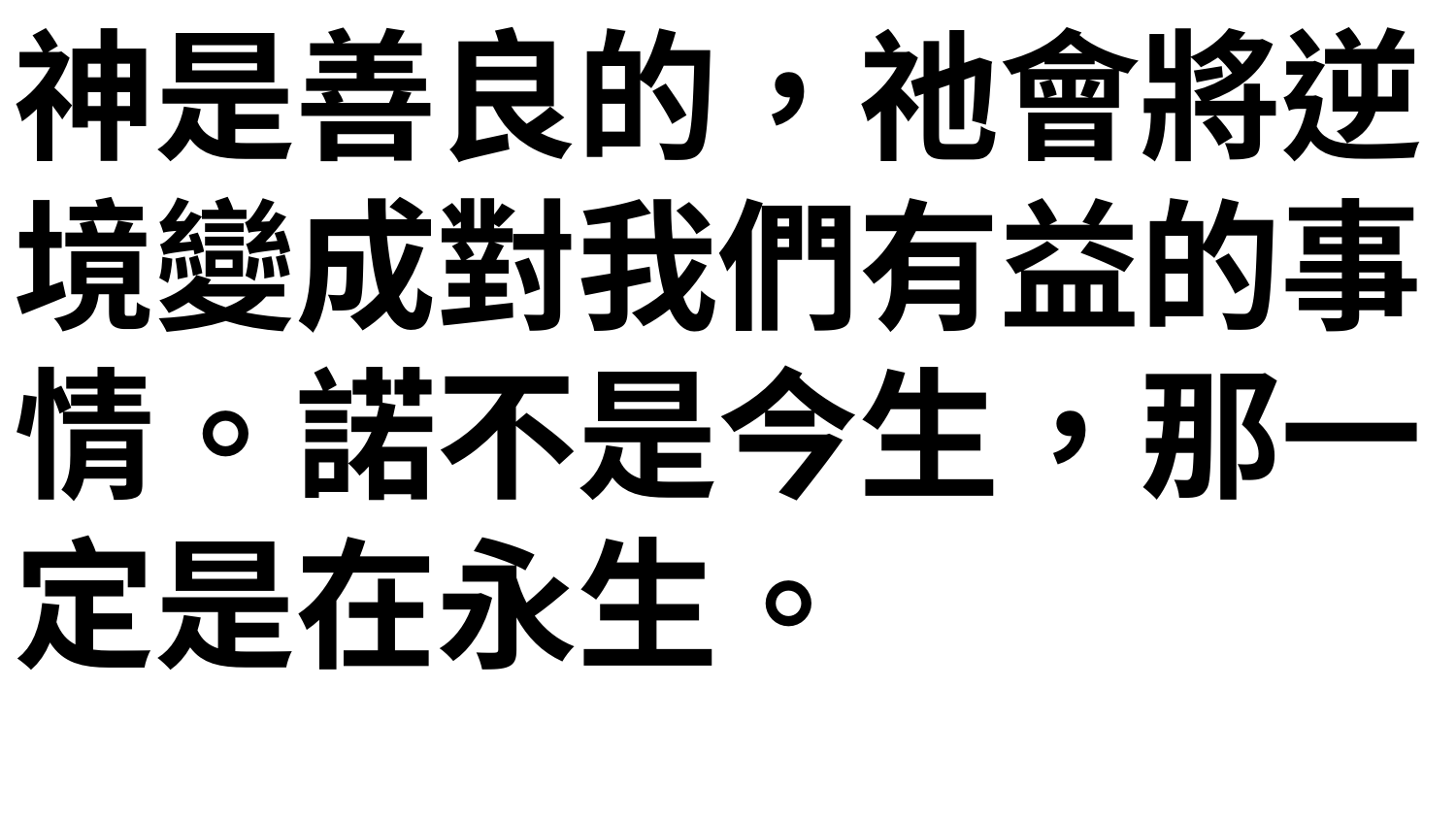

神是善良的，祂會將逆境變成對我們有益的事情。諾不是今生，那一定是在永生。